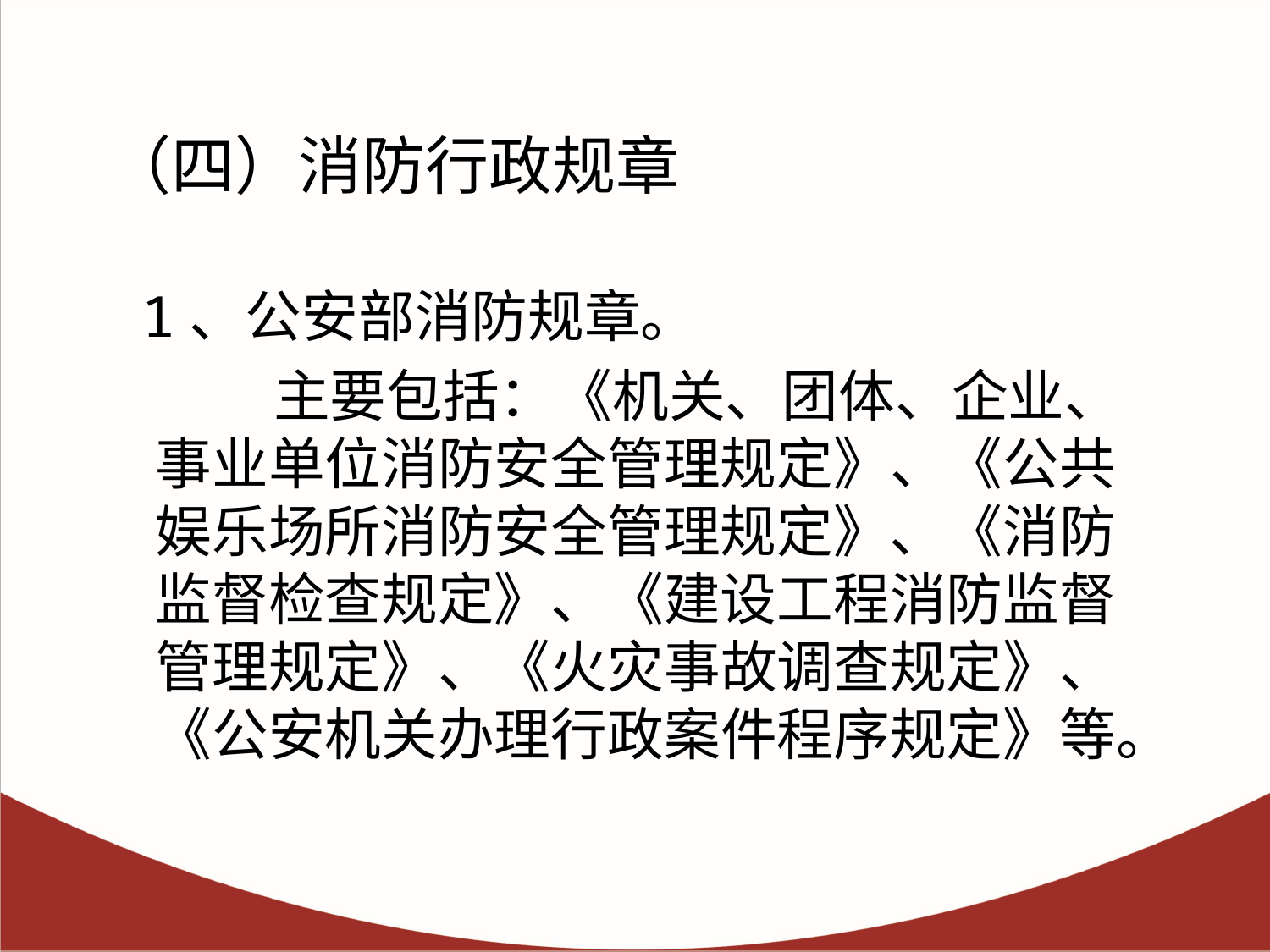

# （四）消防行政规章
 1、公安部消防规章。
            主要包括：《机关、团体、企业、事业单位消防安全管理规定》、《公共娱乐场所消防安全管理规定》、《消防监督检查规定》、《建设工程消防监督管理规定》、《火灾事故调查规定》、《公安机关办理行政案件程序规定》等。